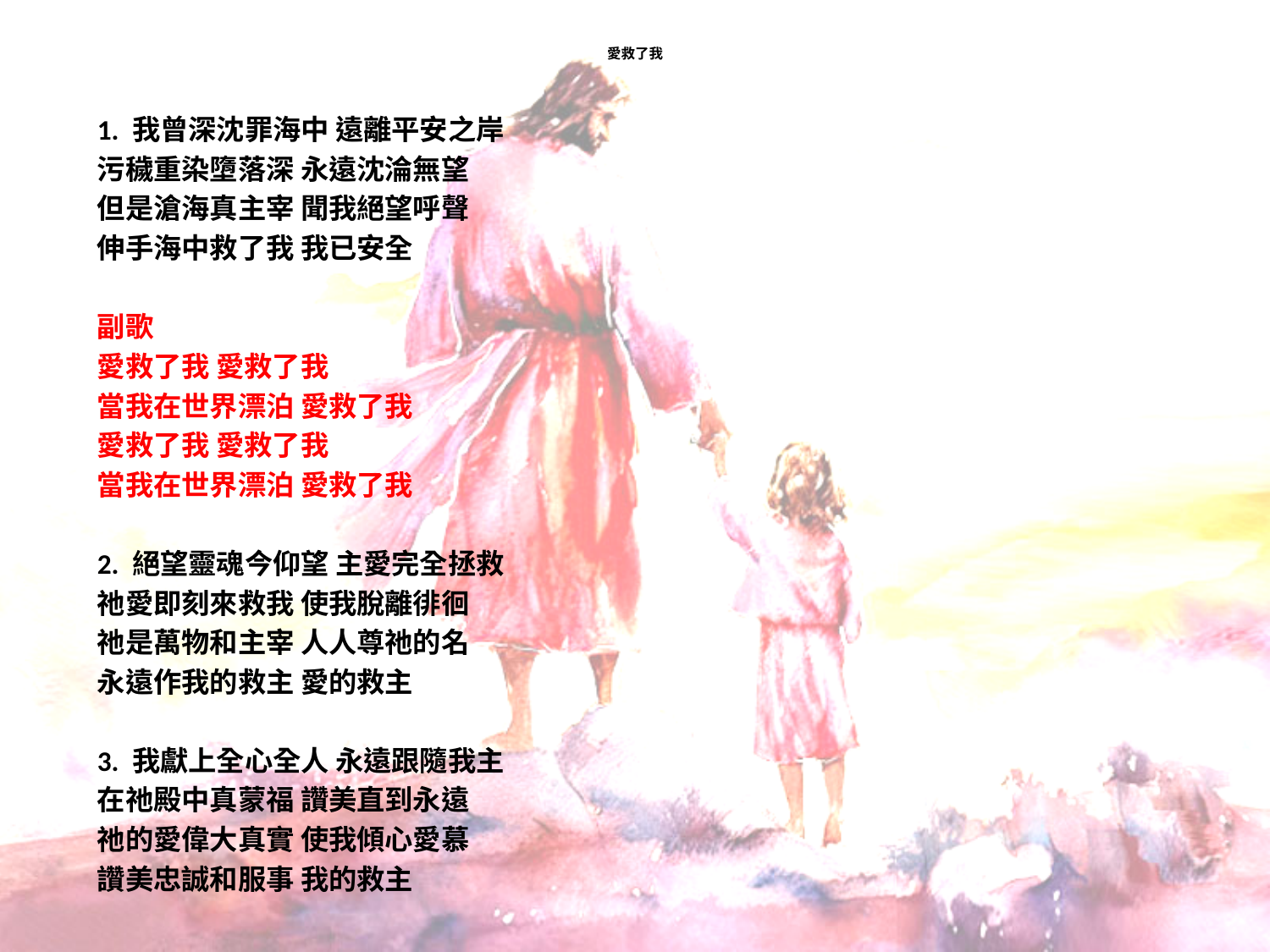

# 愛救了我
1. 我曾深沈罪海中 遠離平安之岸
污穢重染墮落深 永遠沈淪無望
但是滄海真主宰 聞我絕望呼聲
伸手海中救了我 我已安全

副歌
愛救了我 愛救了我
當我在世界漂泊 愛救了我
愛救了我 愛救了我
當我在世界漂泊 愛救了我

2. 絕望靈魂今仰望 主愛完全拯救
祂愛即刻來救我 使我脫離徘徊
祂是萬物和主宰 人人尊祂的名
永遠作我的救主 愛的救主

3. 我獻上全心全人 永遠跟隨我主
在祂殿中真蒙福 讚美直到永遠
祂的愛偉大真實 使我傾心愛慕
讚美忠誠和服事 我的救主